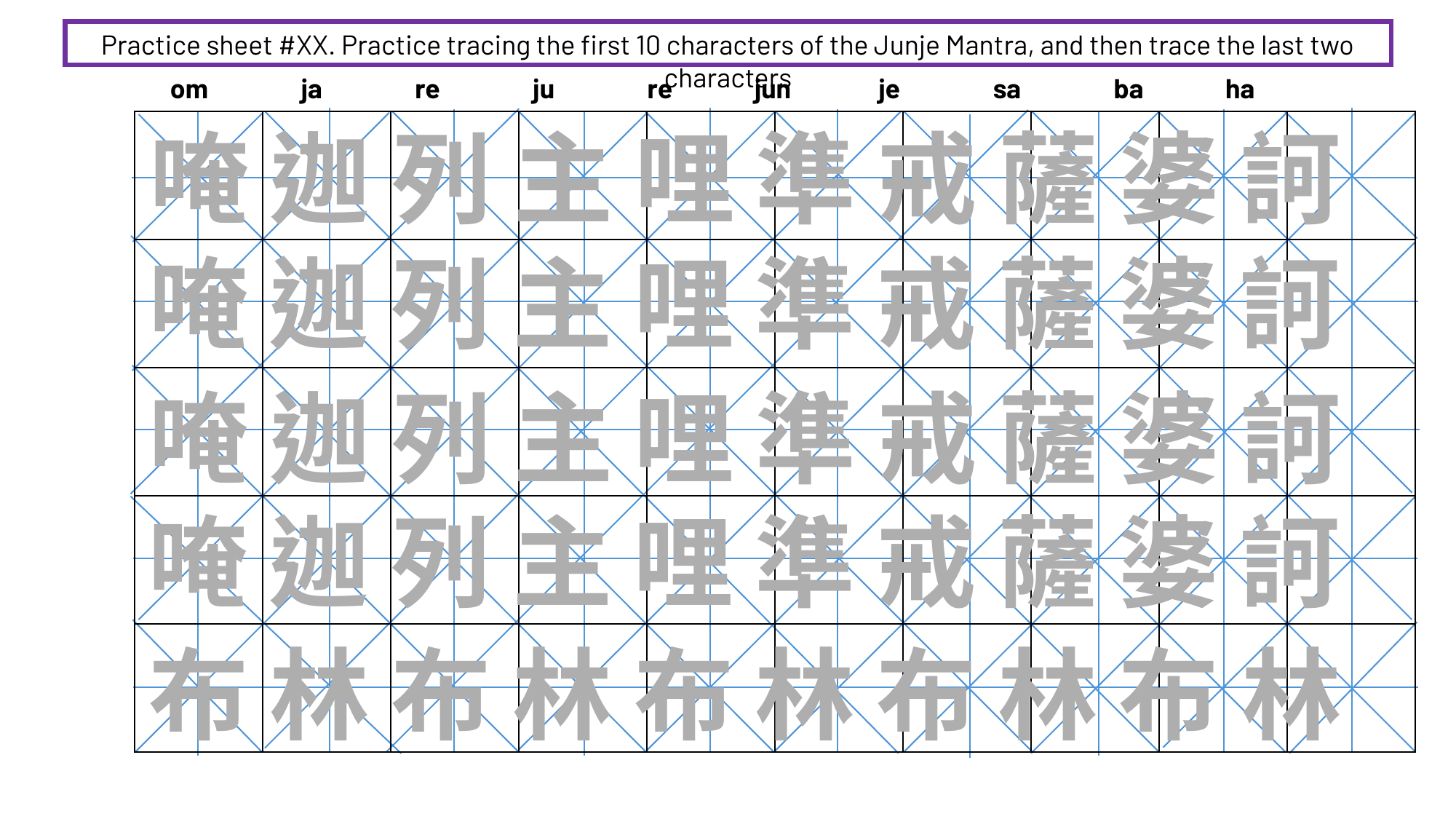

Practice sheet #XX. Practice tracing the first 10 characters of the Junje Mantra, and then trace the last two characters
    om                 ja                 re                 ju                 re               jun                je                 sa                 ba               ha
唵 迦 列 主 哩 準 戒 薩 婆 訶
|  |  |  |  |  |  |  |  |  |  |
| --- | --- | --- | --- | --- | --- | --- | --- | --- | --- |
|  |  |  |  |  |  |  |  |  |  |
|  |  |  |  |  |  |  |  |  |  |
|  |  |  |  |  |  |  |  |  |  |
|  |  |  |  |  |  |  |  |  |  |
唵 迦 列 主 哩 準 戒 薩 婆 訶
唵 迦 列 主 哩 準 戒 薩 婆 訶
唵 迦 列 主 哩 準 戒 薩 婆 訶
布 林 布 林 布 林 布 林 布 林